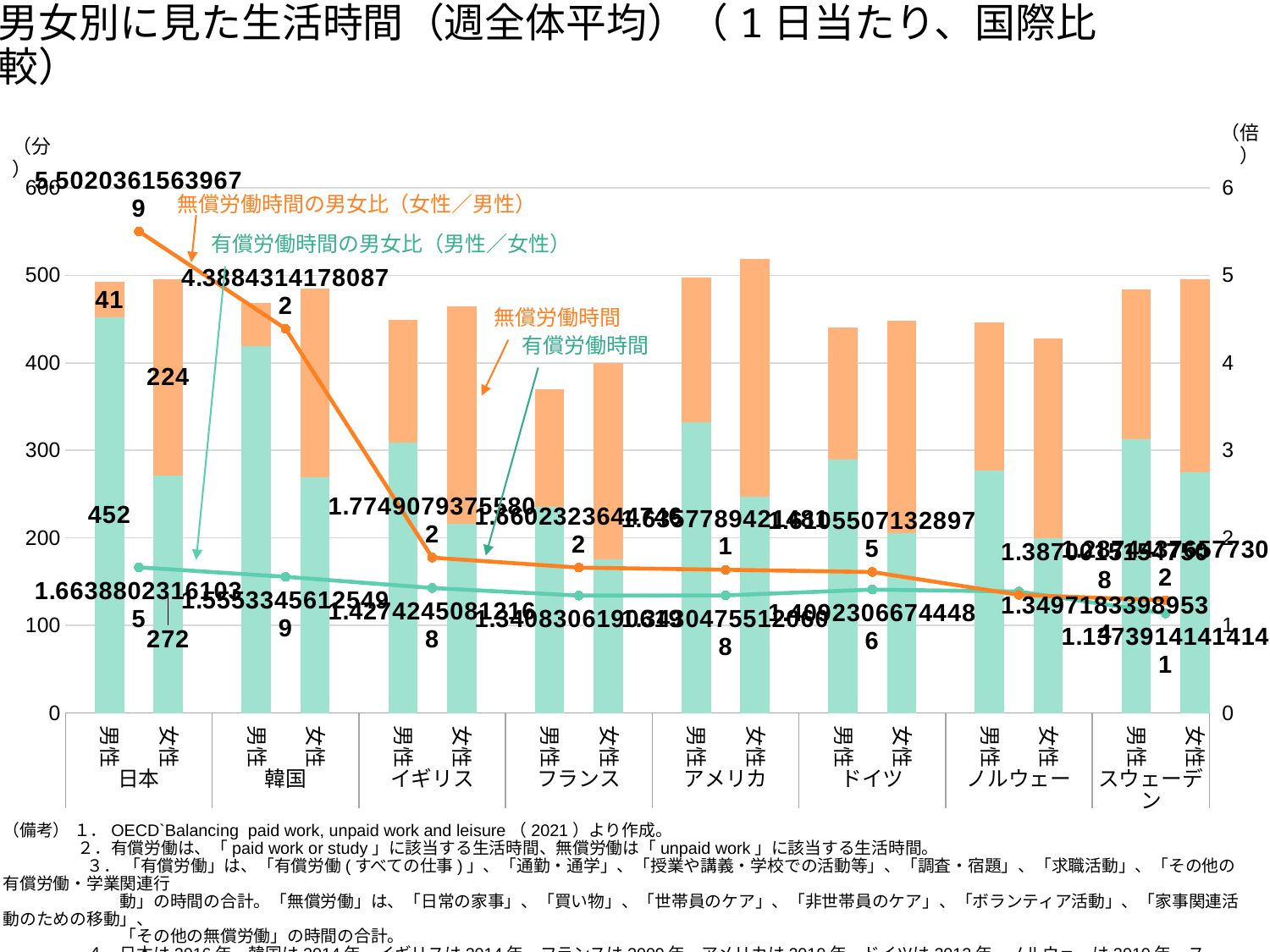

# 男女別に見た生活時間（週全体平均）（1日当たり、国際比較）
（倍）
（分）

### Chart

| Category | Paid work or study | Unpaid work | 有償労働の男女比 | 無償労働の男女比 |
|---|---|---|---|---|
|  | None | None | None | None |
| 男性 | 451.78385038994264 | 40.767060288323016 | None | None |
|  | None | None | 1.6638802316103471 | 5.502036156396786 |
| 女性 | 271.52426106577053 | 224.30183969636082 | None | None |
|  | None | None | None | None |
|  | None | None | None | None |
| 男性 | 418.9860898648673 | 48.99448486082721 | None | None |
|  | None | None | 1.5553345612549863 | 4.388431417808717 |
| 女性 | 269.38647176128524 | 215.00893666260768 | None | None |
|  | None | None | None | None |
|  | None | None | None | None |
| 男性 | 308.61597517412645 | 140.08179519029616 | None | None |
|  | None | None | 1.4274245081216832 | 1.7749079375580157 |
| 女性 | 216.20476138540417 | 248.63229019063292 | None | None |
|  | None | None | None | None |
|  | None | None | None | None |
| 男性 | 235.13206520974788 | 134.9394533218045 | None | None |
|  | None | None | 1.340830619061898 | 1.660232364474621 |
| 女性 | 175.3629890807955 | 224.03084764937225 | None | None |
|  | None | None | None | None |
|  | None | None | None | None |
| 男性 | 331.74963800000006 | 165.843953 | None | None |
|  | None | None | 1.3430475512060769 | 1.635778942148105 |
| 女性 | 247.012578 | 271.28404600000005 | None | None |
|  | None | None | None | None |
|  | None | None | None | None |
| 男性 | 289.5318868333334 | 150.43200616666667 | None | None |
|  | None | None | 1.4092306674448638 | 1.6105507132897516 |
| 女性 | 205.45386466666665 | 242.27837483333332 | None | None |
|  | None | None | None | None |
|  | None | None | None | None |
| 男性 | 277.382899 | 168.486943 | None | None |
|  | None | None | 1.3870015154750808 | 1.3497183398953354 |
| 女性 | 199.98745200000002 | 227.409917 | None | None |
|  | None | None | None | None |
|  | None | None | None | None |
| 男性 | 313.0 | 171.0 | None | None |
|  | None | None | 1.137391414141414 | 1.287443765773015 |
| 女性 | 275.19110493398193 | 220.15288394718553 | None | None |
無償労働時間の男女比（女性／男性）
有償労働時間の男女比（男性／女性）
無償労働時間
有償労働時間
（備考） １．OECD`Balancing  paid work, unpaid work and leisure（2021）より作成。
　　　　  ２．有償労働は、「paid work or study」に該当する生活時間、無償労働は「unpaid work」に該当する生活時間。
　　　　　３． 「有償労働」は、「有償労働(すべての仕事)」、「通勤・通学」、「授業や講義・学校での活動等」、「調査・宿題」、「求職活動」、「その他の有償労働・学業関連行
　　　　　　　動」の時間の合計。「無償労働」は、「日常の家事」、「買い物」、「世帯員のケア」、「非世帯員のケア」、「ボランティア活動」、「家事関連活動のための移動」、
　　　　　　　「その他の無償労働」の時間の合計。
　　　　　４．日本は2016年、韓国は2014年、イギリスは2014年、フランスは2009年、アメリカは2019年、ドイツは2012年、ノルウェーは2010年、スウェーデンは2010年の数値。